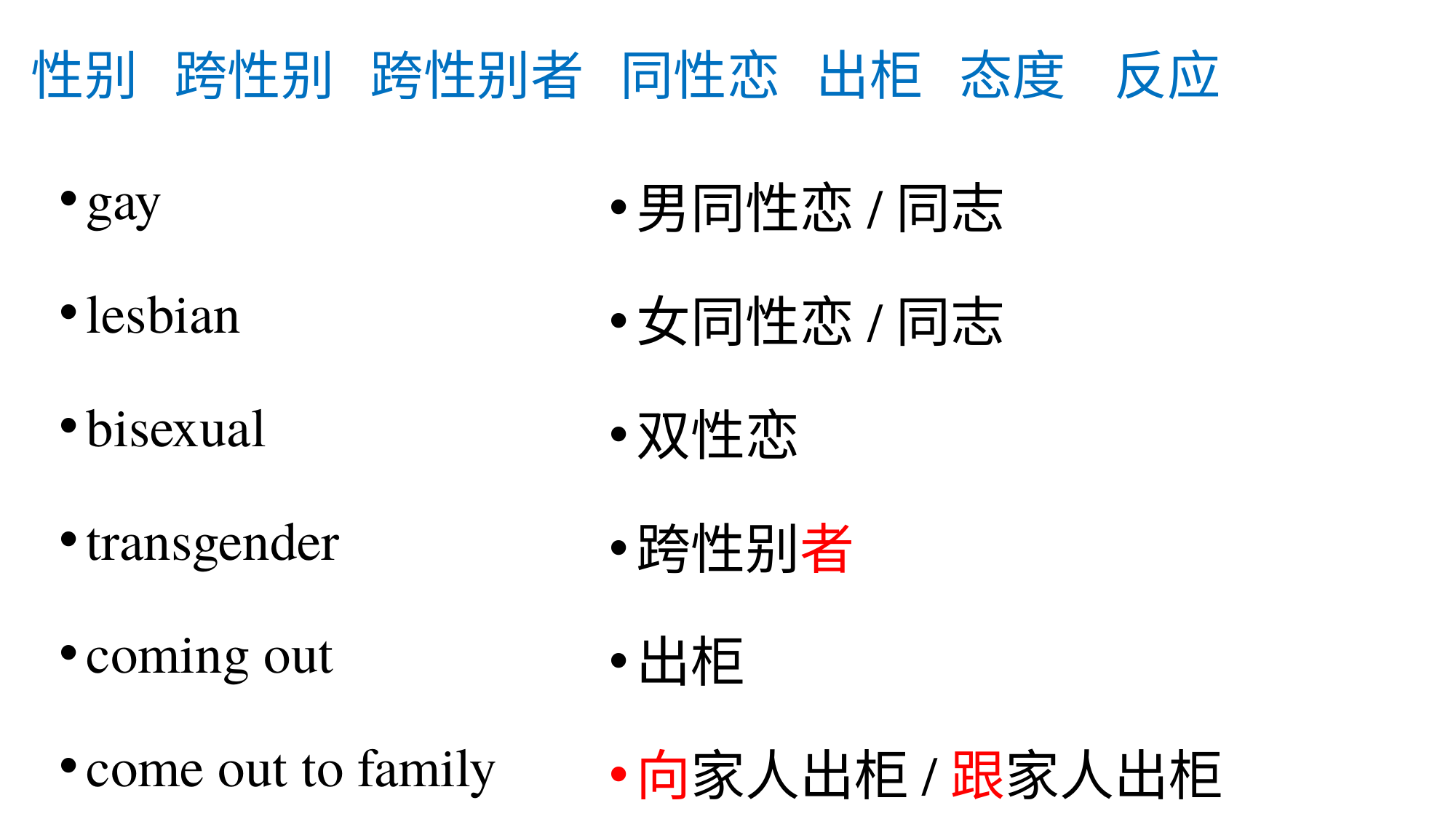

# 性别   跨性别   跨性别者   同性恋   出柜   态度    反应
gay
lesbian
bisexual
transgender
coming out
come out to family
男同性恋/同志
女同性恋/同志
双性恋
跨性别者
出柜
向家人出柜/跟家人出柜